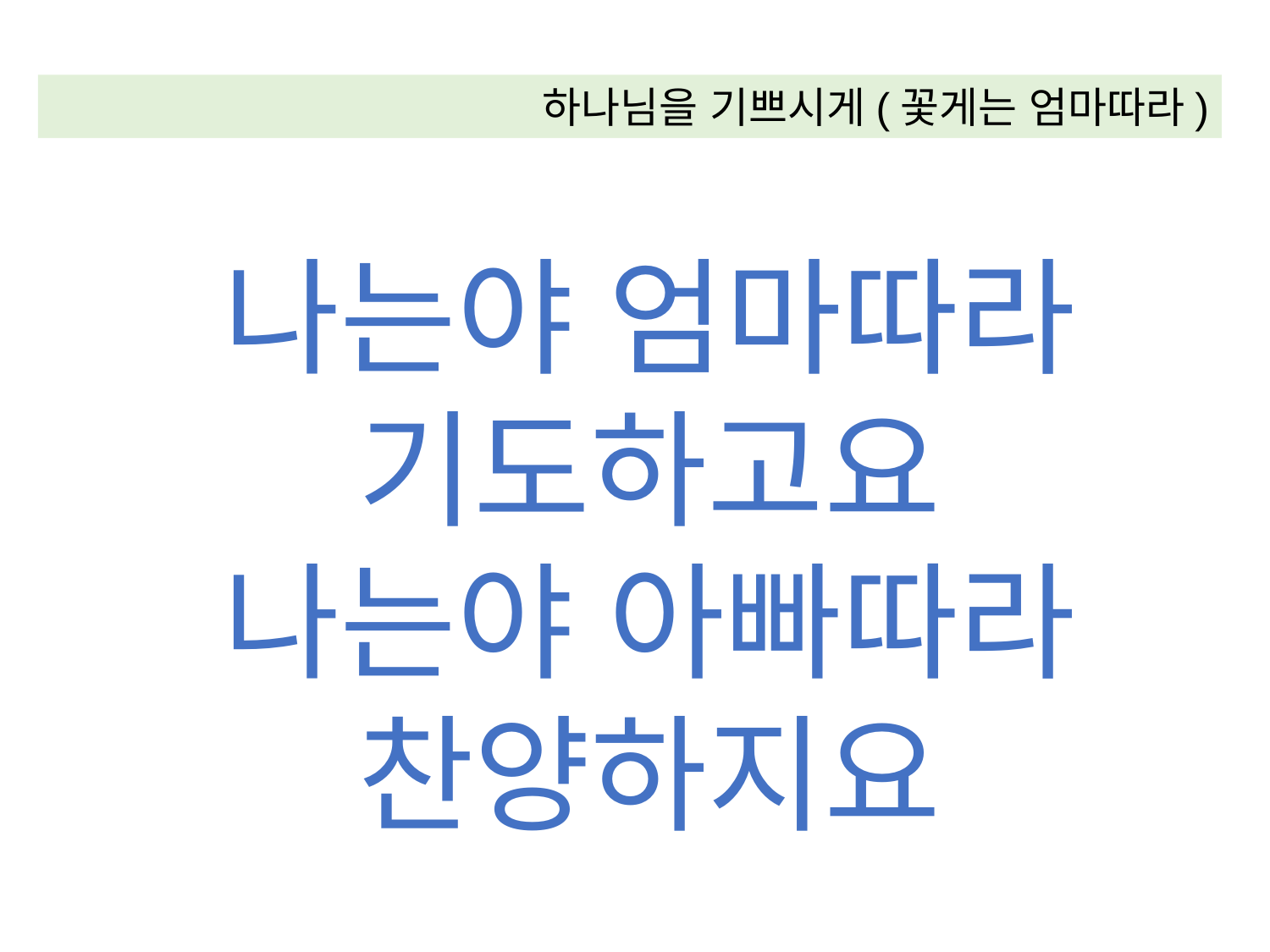

하나님을 기쁘시게(꽃게는 엄마따라)
나는야 엄마따라
기도하고요
나는야 아빠따라
찬양하지요